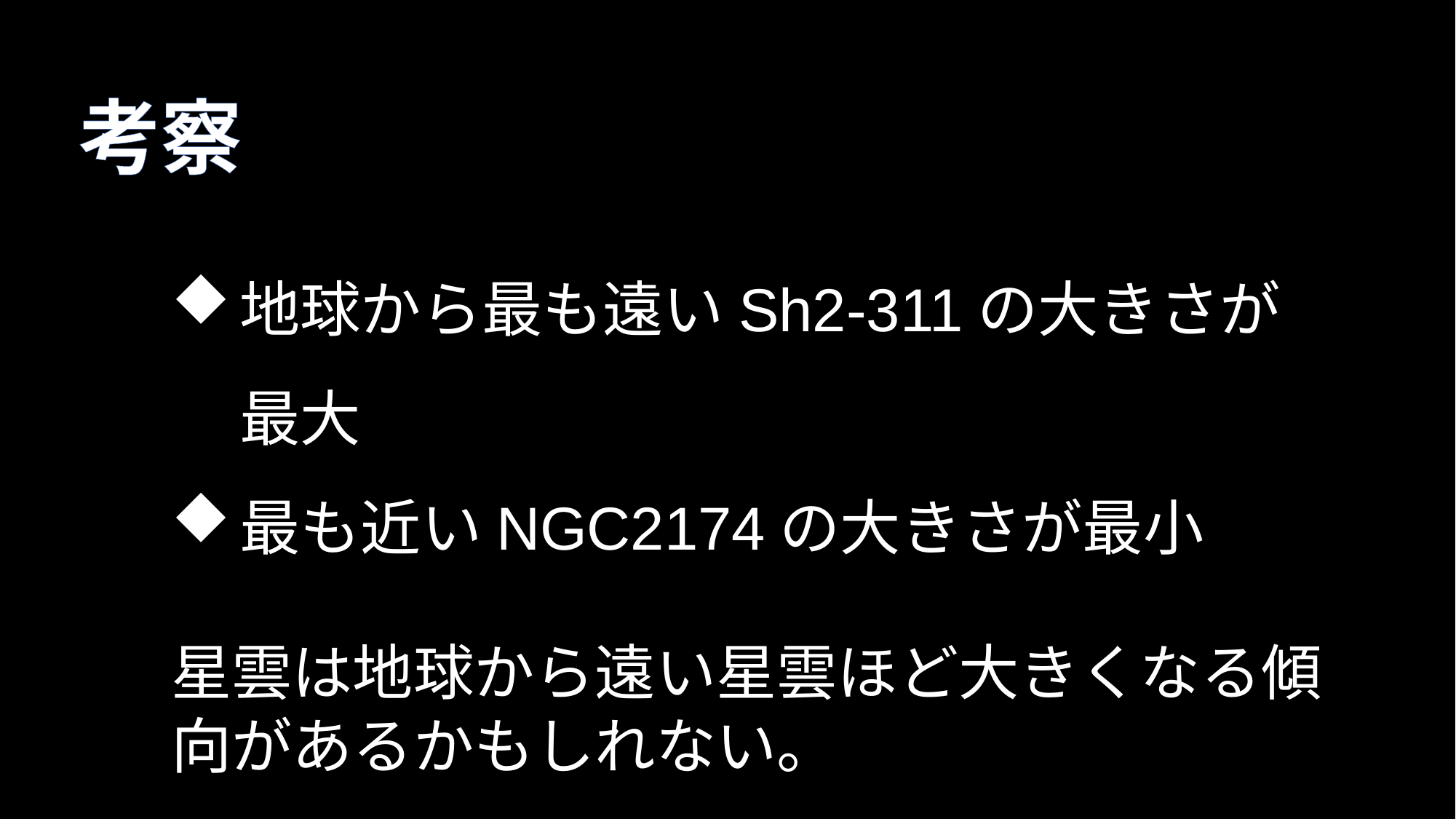

考察
地球から最も遠いSh2-311の大きさが最大
最も近いNGC2174の大きさが最小

星雲は地球から遠い星雲ほど大きくなる傾向があるかもしれない。